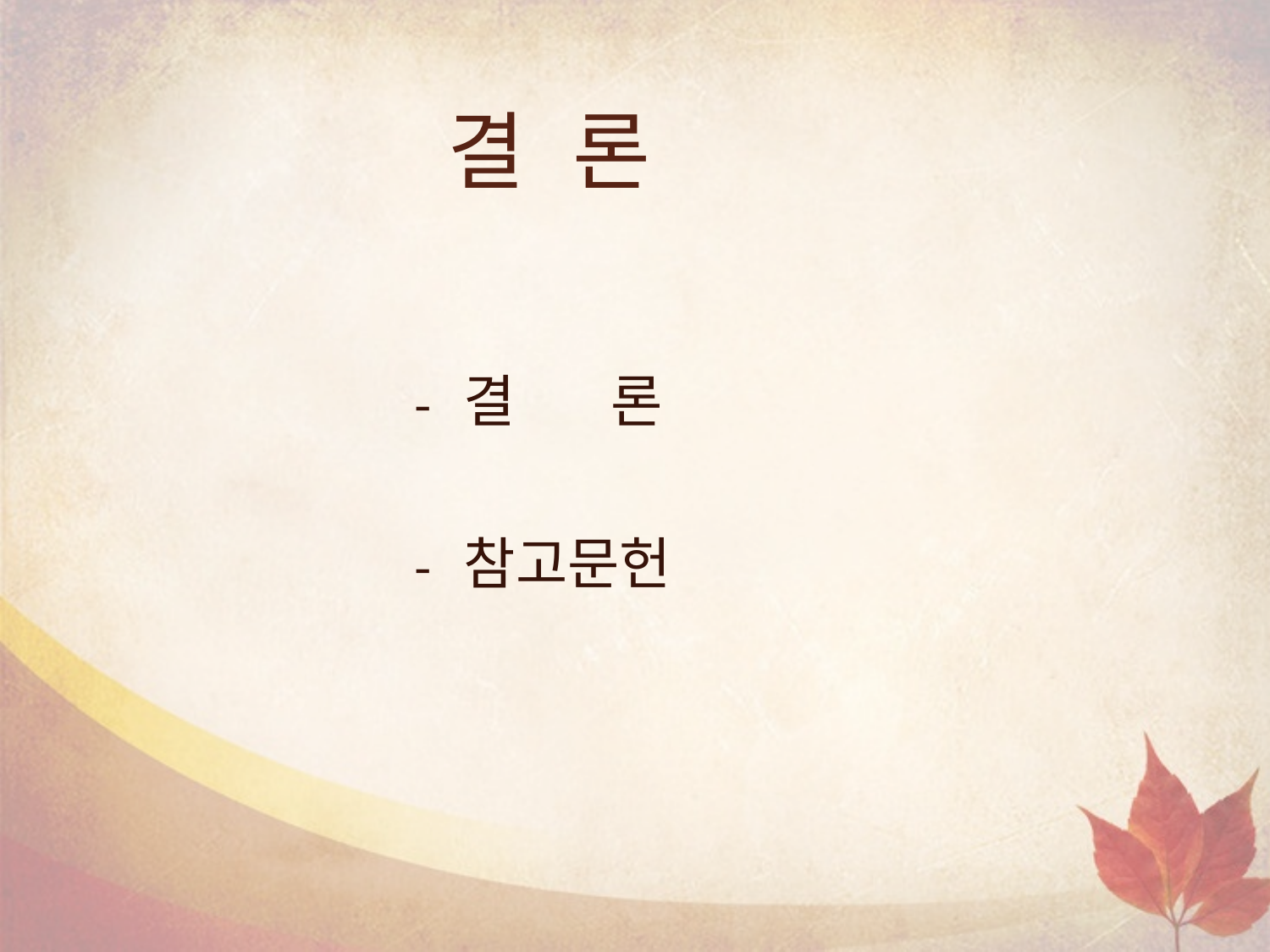

# 결  론
- 결      론

- 참고문헌